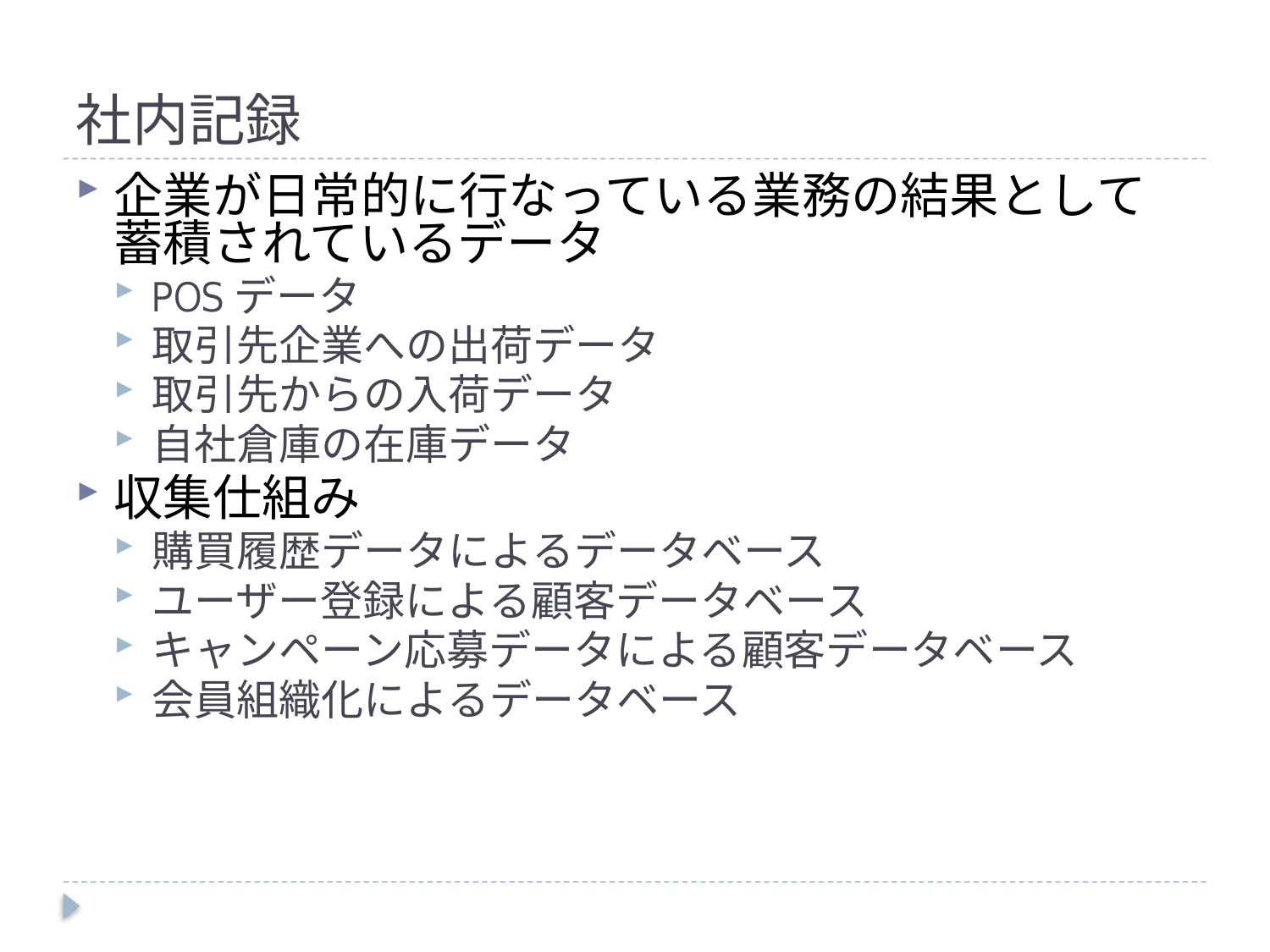

# 社内記録
企業が日常的に行なっている業務の結果として蓄積されているデータ
POSデータ
取引先企業への出荷データ
取引先からの入荷データ
自社倉庫の在庫データ
収集仕組み
購買履歴データによるデータベース
ユーザー登録による顧客データベース
キャンペーン応募データによる顧客データベース
会員組織化によるデータベース